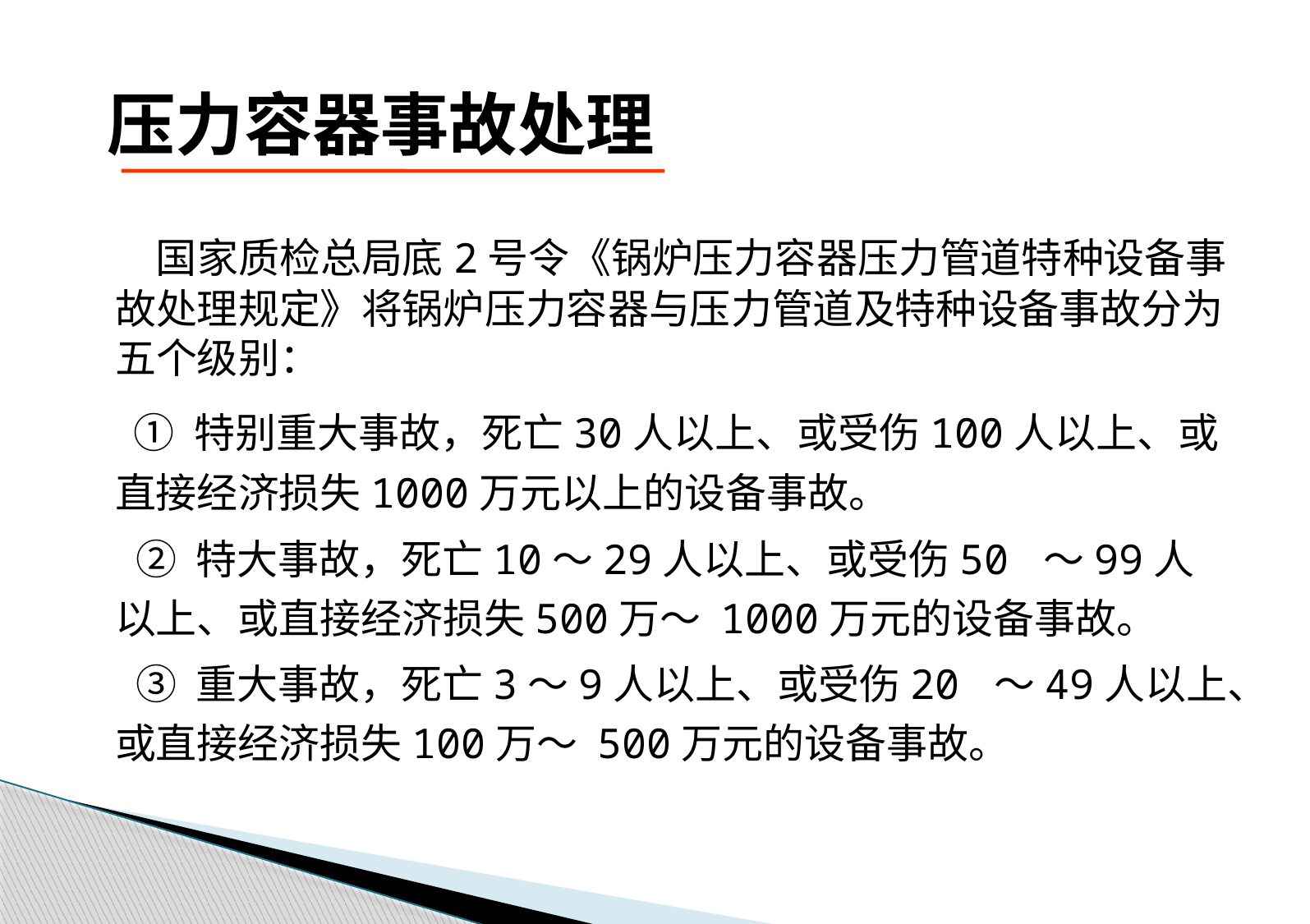

# 压力容器事故处理

      国家质检总局底2号令《锅炉压力容器压力管道特种设备事故处理规定》将锅炉压力容器与压力管道及特种设备事故分为五个级别：
     ① 特别重大事故，死亡30人以上、或受伤100人以上、或直接经济损失1000万元以上的设备事故。
      ② 特大事故，死亡10～29人以上、或受伤50 ～99人以上、或直接经济损失500万～ 1000万元的设备事故。
      ③ 重大事故，死亡3～9人以上、或受伤20 ～49人以上、或直接经济损失100万～ 500万元的设备事故。